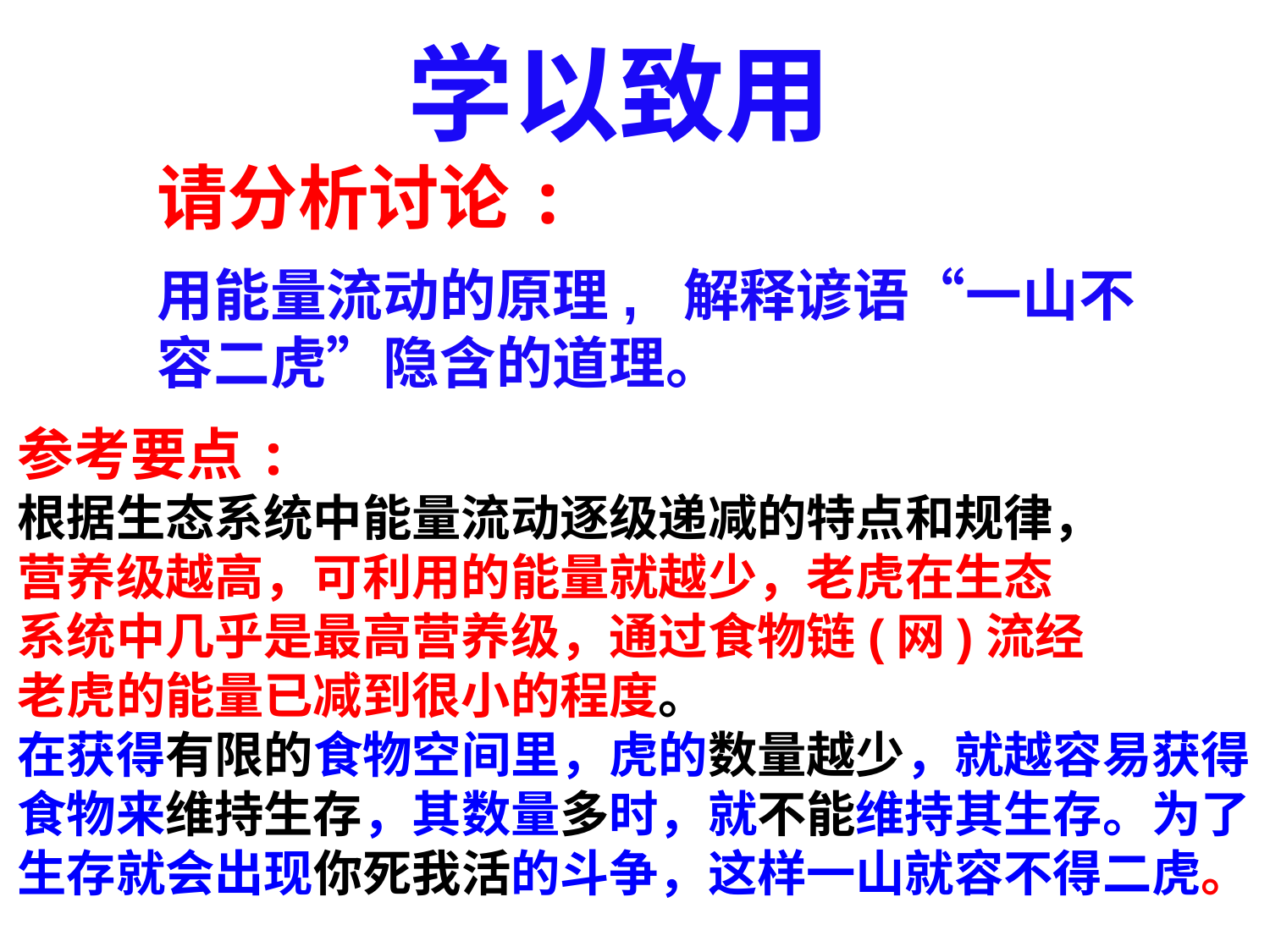

学以致用
请分析讨论:
用能量流动的原理,  解释谚语“一山不容二虎”隐含的道理。
参考要点:
根据生态系统中能量流动逐级递减的特点和规律，
营养级越高，可利用的能量就越少，老虎在生态
系统中几乎是最高营养级，通过食物链(网)流经
老虎的能量已减到很小的程度。
在获得有限的食物空间里，虎的数量越少，就越容易获得
食物来维持生存，其数量多时，就不能维持其生存。为了
生存就会出现你死我活的斗争，这样一山就容不得二虎。